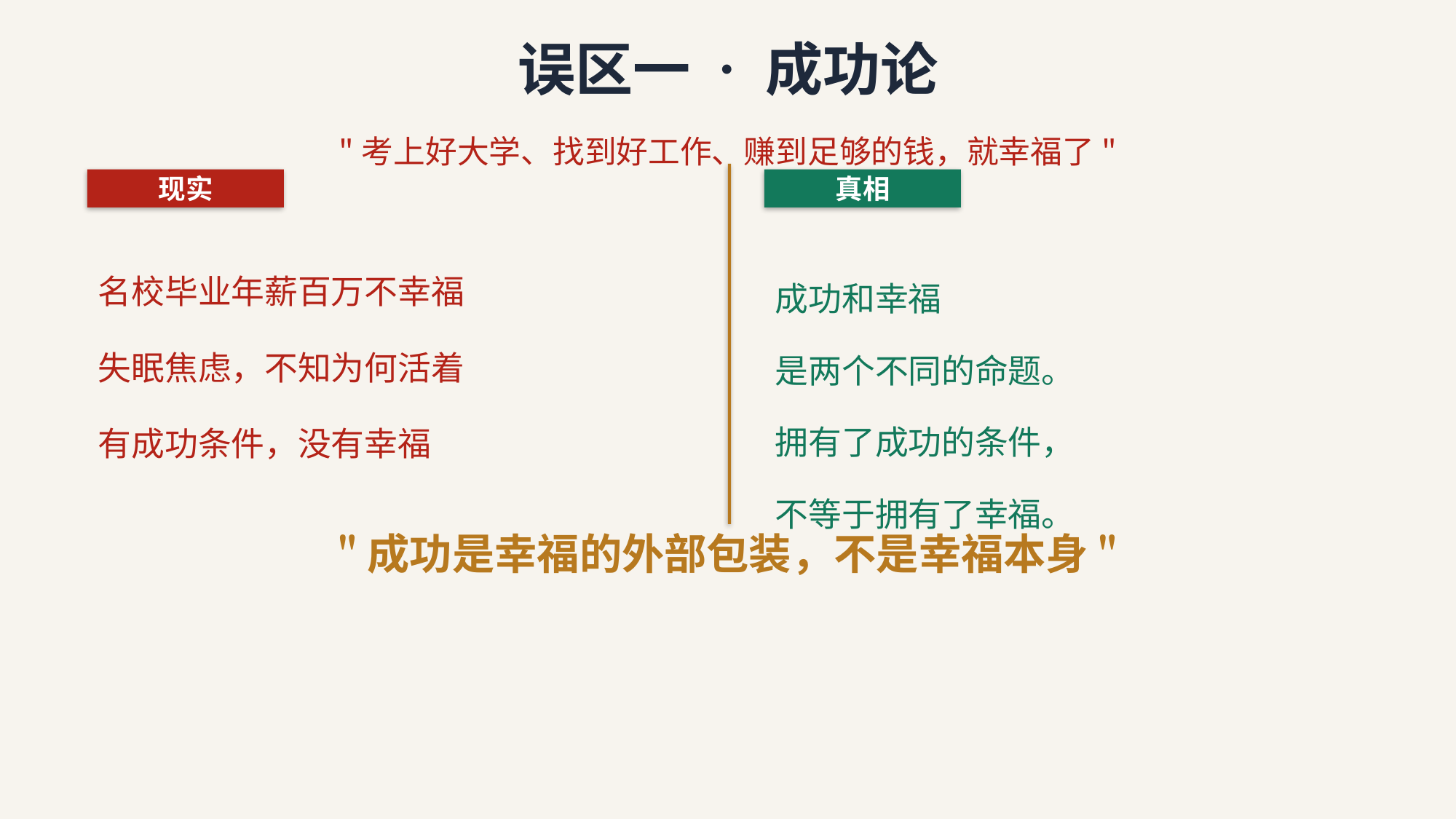

误区一 · 成功论
"考上好大学、找到好工作、赚到足够的钱，就幸福了"

现实
真相
名校毕业年薪百万不幸福
失眠焦虑，不知为何活着
有成功条件，没有幸福
成功和幸福
是两个不同的命题。
拥有了成功的条件，
不等于拥有了幸福。
"成功是幸福的外部包装，不是幸福本身"